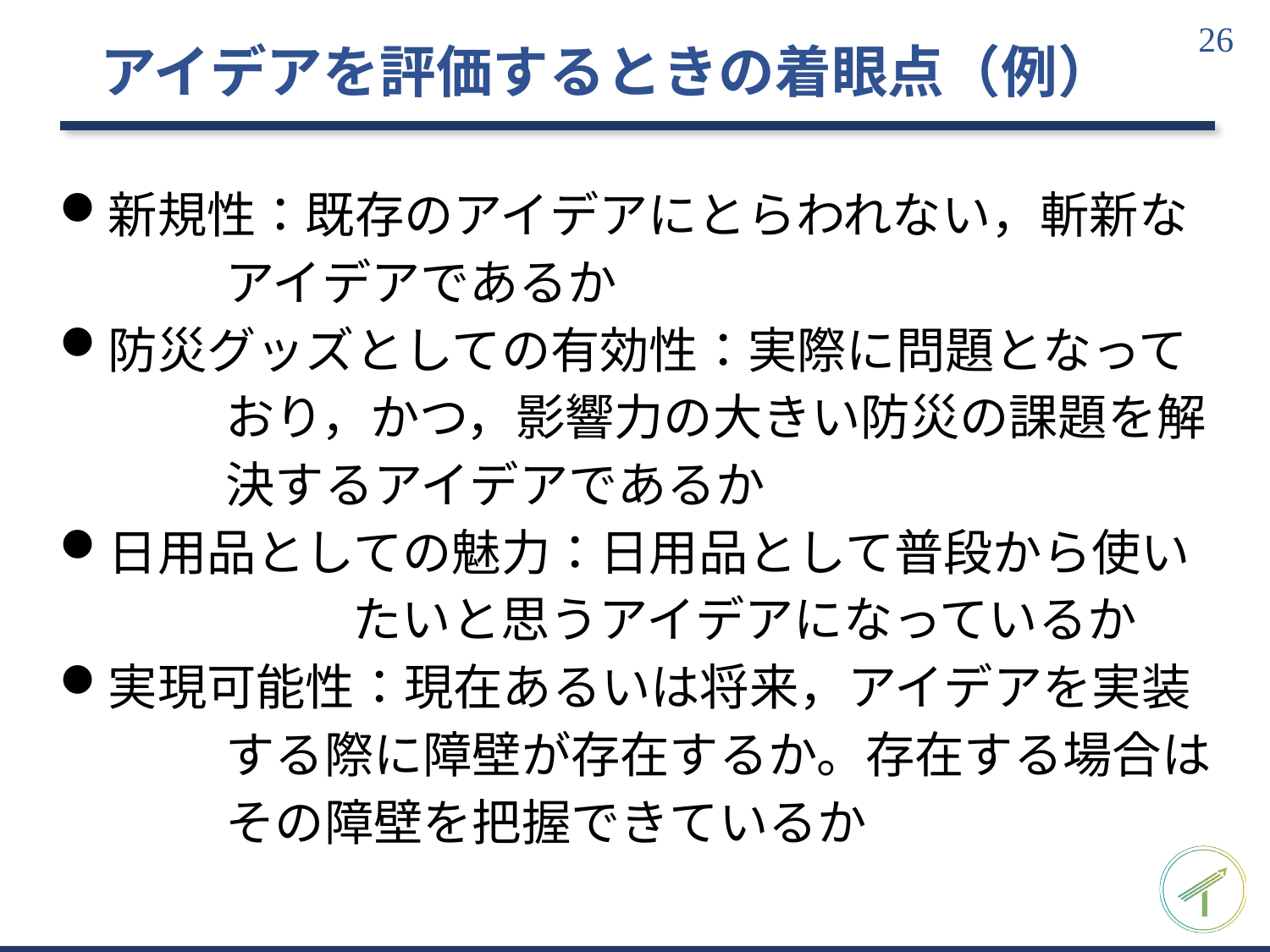

# アイデアを評価するときの着眼点（例）
新規性：既存のアイデアにとらわれない，斬新な	アイデアであるか
防災グッズとしての有効性：実際に問題となって	おり，かつ，影響力の大きい防災の課題を解	決するアイデアであるか
日用品としての魅力：日用品として普段から使い		たいと思うアイデアになっているか
実現可能性：現在あるいは将来，アイデアを実装	する際に障壁が存在するか。存在する場合は	その障壁を把握できているか